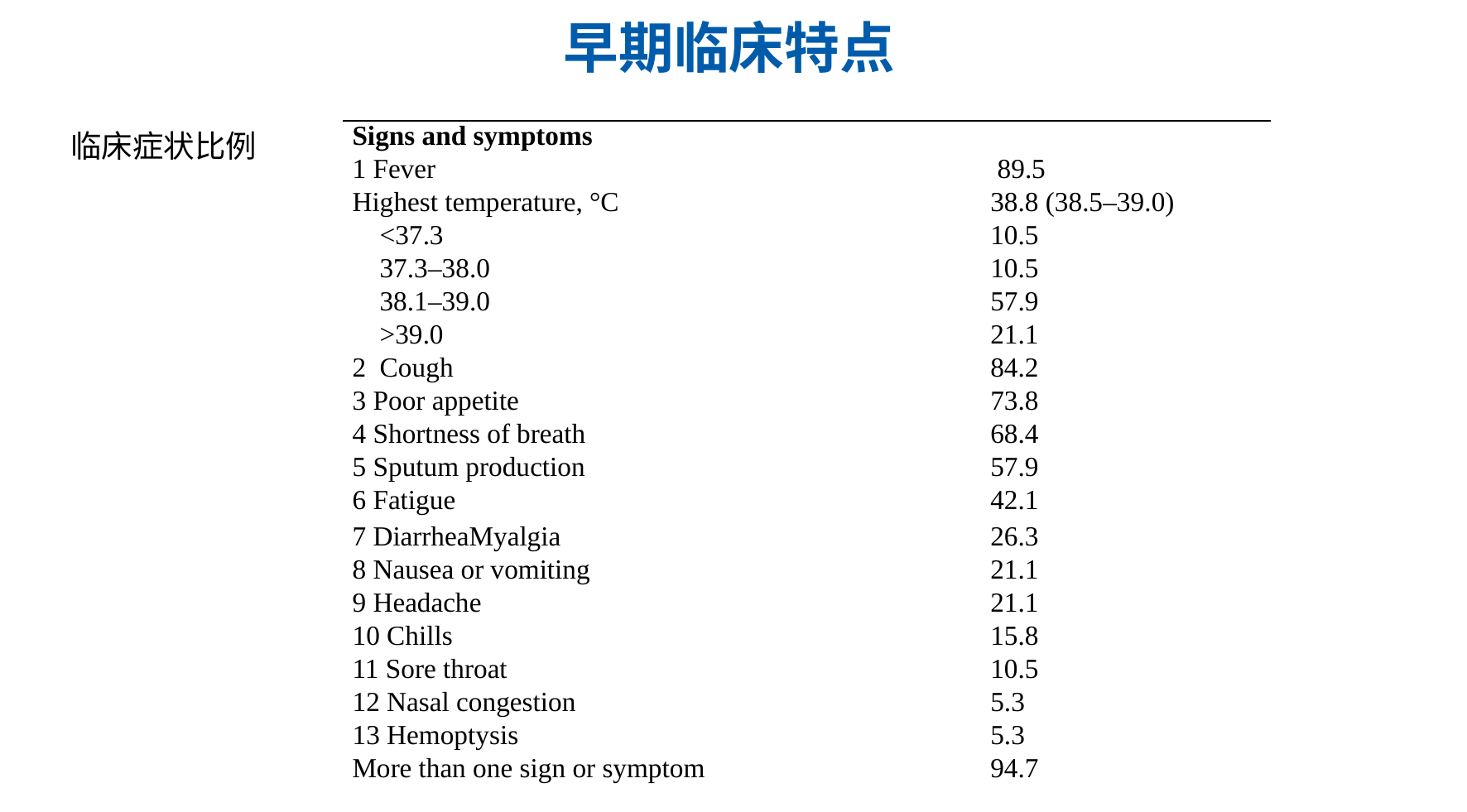

早期临床特点
临床症状比例
| Signs and symptoms |  |
| --- | --- |
| 1 Fever | 89.5 |
| Highest temperature, °C | 38.8 (38.5–39.0) |
| <37.3 | 10.5 |
| 37.3–38.0 | 10.5 |
| 38.1–39.0 | 57.9 |
| >39.0 | 21.1 |
| 2 Cough | 84.2 |
| 3 Poor appetite | 73.8 |
| 4 Shortness of breath | 68.4 |
| 5 Sputum production | 57.9 |
| 6 Fatigue | 42.1 |
| 7 DiarrheaMyalgia | 26.3 |
| 8 Nausea or vomiting | 21.1 |
| 9 Headache | 21.1 |
| 10 Chills | 15.8 |
| 11 Sore throat | 10.5 |
| 12 Nasal congestion | 5.3 |
| 13 Hemoptysis | 5.3 |
| More than one sign or symptom | 94.7 |